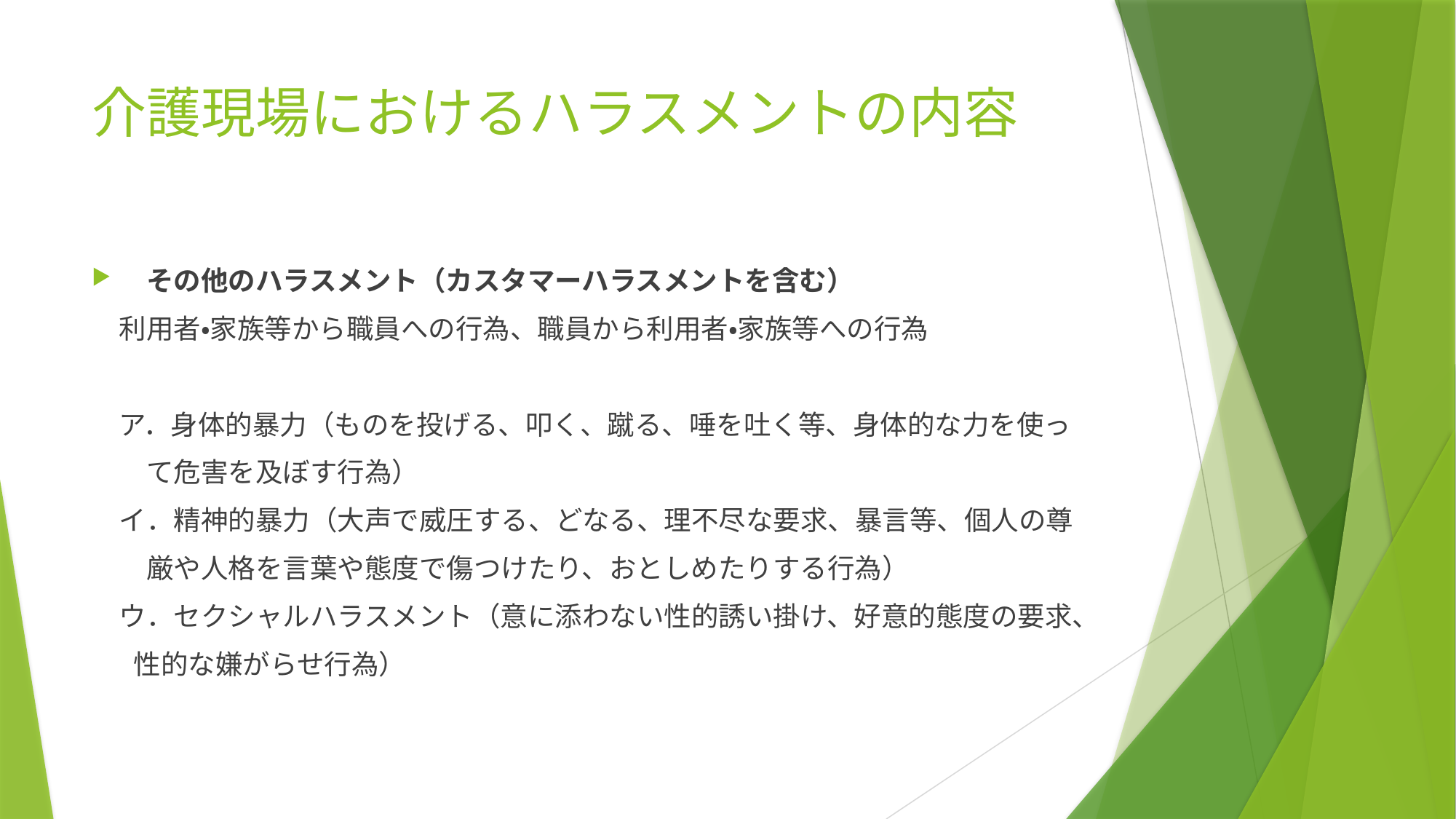

# 介護現場におけるハラスメントの内容
その他のハラスメント（カスタマーハラスメントを含む）
　利用者・家族等から職員への行為、職員から利用者・家族等への行為

　ア．身体的暴力（ものを投げる、叩く、蹴る、唾を吐く等、身体的な力を使っ
　　て危害を及ぼす行為）
　イ．精神的暴力（大声で威圧する、どなる、理不尽な要求、暴言等、個人の尊
　　厳や人格を言葉や態度で傷つけたり、おとしめたりする行為）
　ウ．セクシャルハラスメント（意に添わない性的誘い掛け、好意的態度の要求、
　性的な嫌がらせ行為）